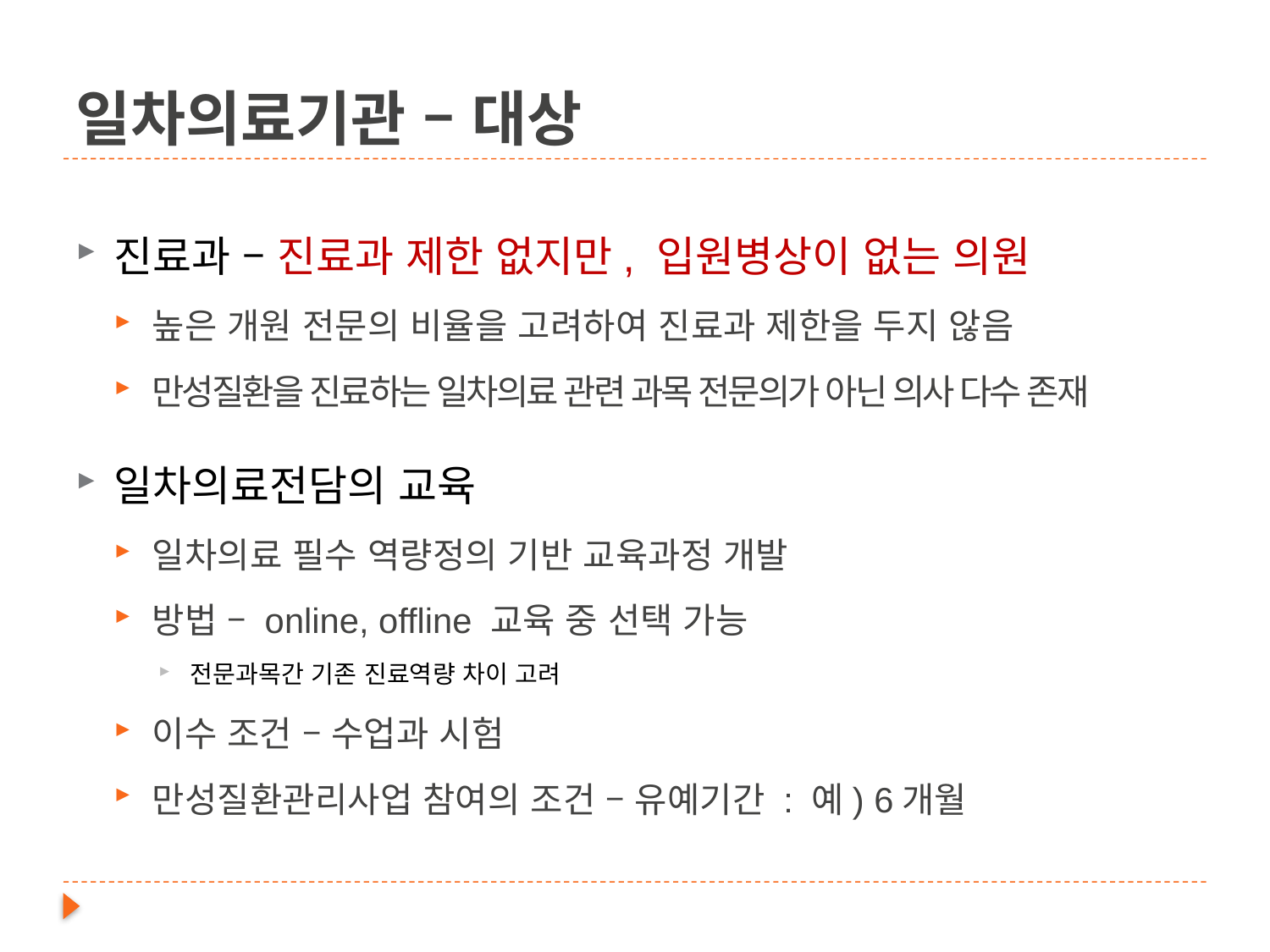

# 일차의료기관 – 대상
진료과 – 진료과 제한 없지만, 입원병상이 없는 의원
높은 개원 전문의 비율을 고려하여 진료과 제한을 두지 않음
만성질환을 진료하는 일차의료 관련 과목 전문의가 아닌 의사 다수 존재
일차의료전담의 교육
일차의료 필수 역량정의 기반 교육과정 개발
방법 – online, offline 교육 중 선택 가능
전문과목간 기존 진료역량 차이 고려
이수 조건 – 수업과 시험
만성질환관리사업 참여의 조건 – 유예기간 : 예) 6개월